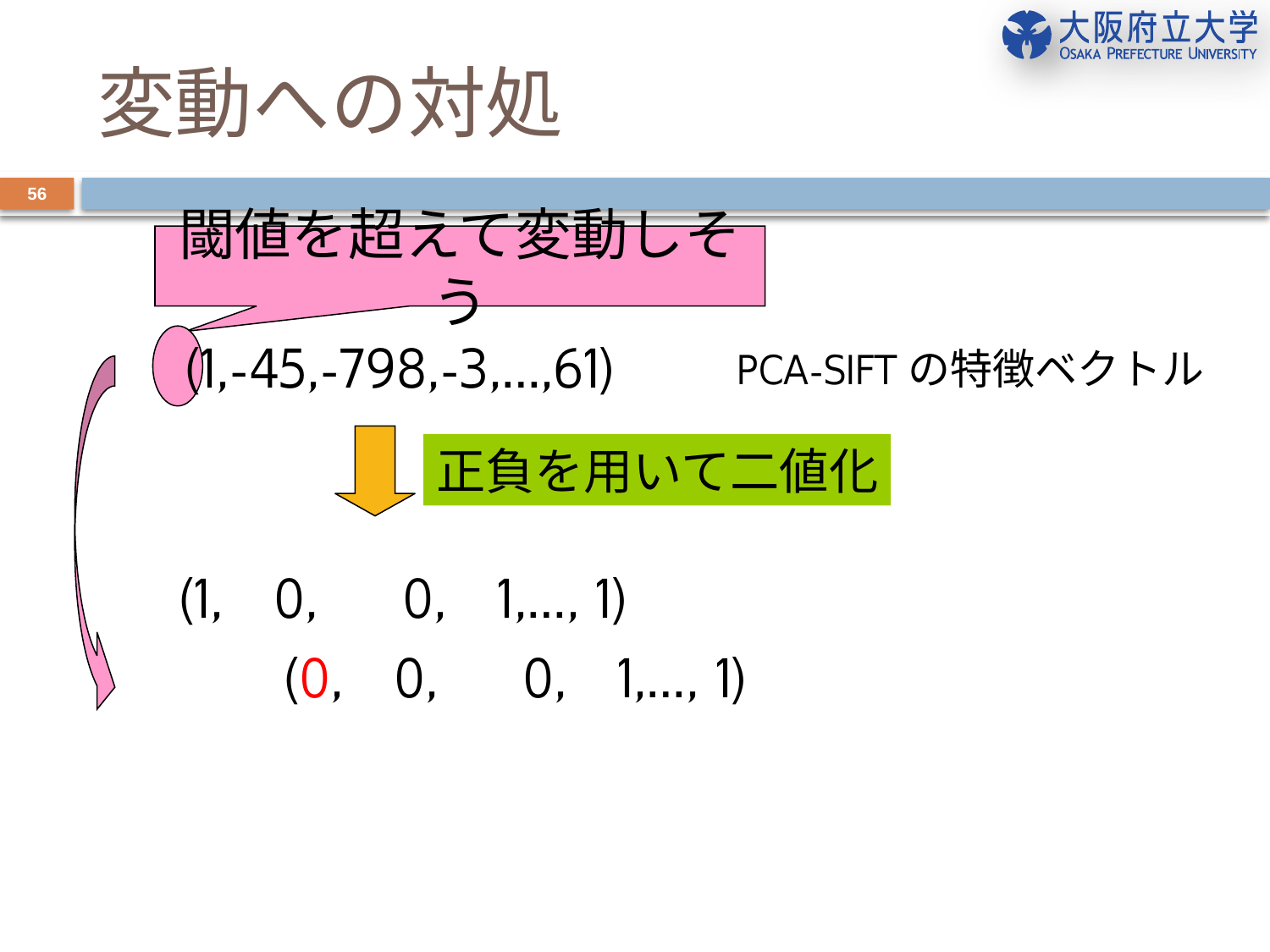

# 変動への対処
56
閾値を超えて変動しそう
(1,-45,-798,-3,…,61)

PCA-SIFTの特徴ベクトル

正負を用いて二値化
(1,   0,     0,   1,…, 1)
(0,   0,     0,   1,…, 1)